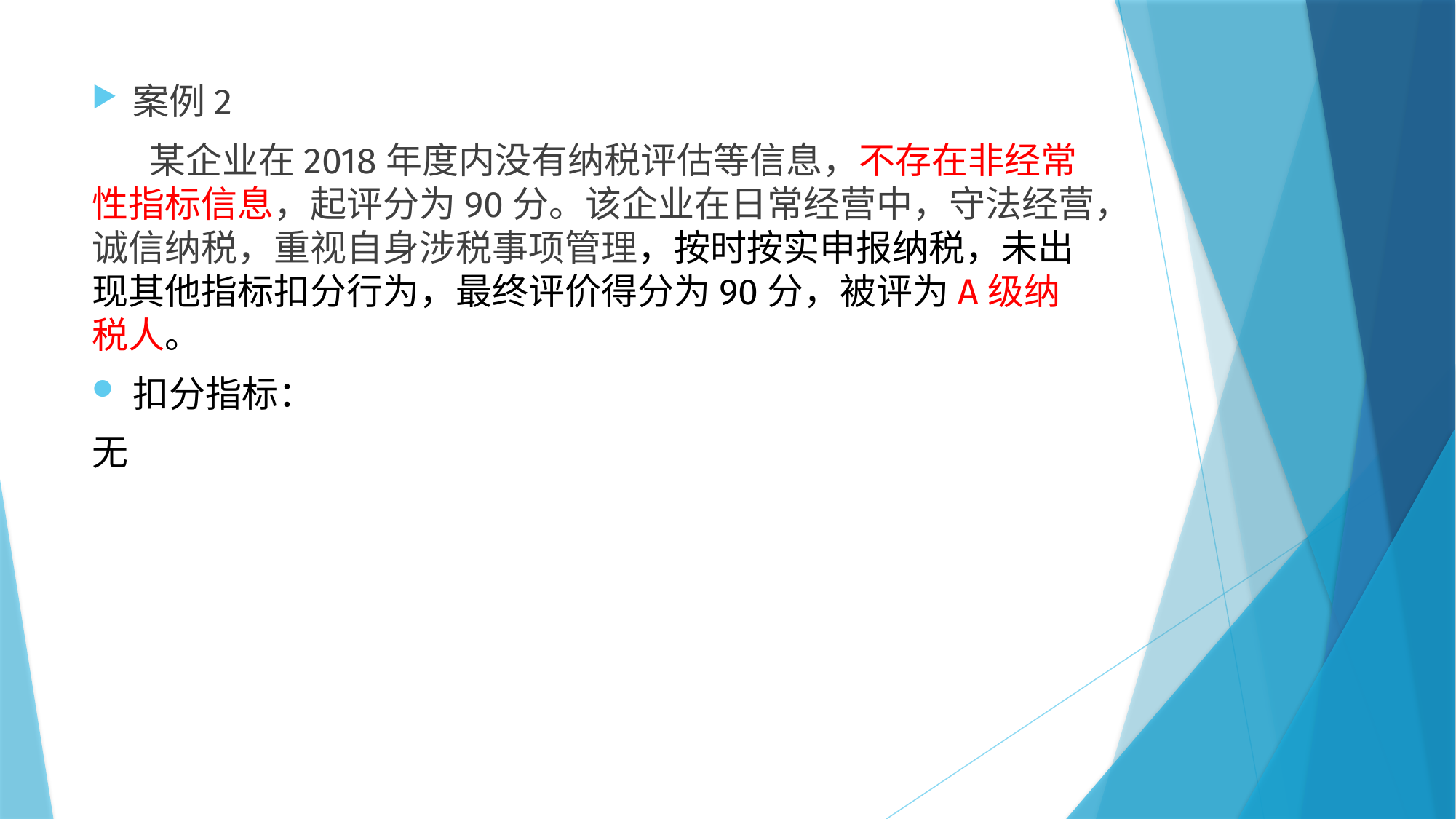

案例2
      某企业在2018年度内没有纳税评估等信息，不存在非经常性指标信息，起评分为90分。该企业在日常经营中，守法经营，诚信纳税，重视自身涉税事项管理，按时按实申报纳税，未出现其他指标扣分行为，最终评价得分为90分，被评为A级纳税人。
扣分指标：
无